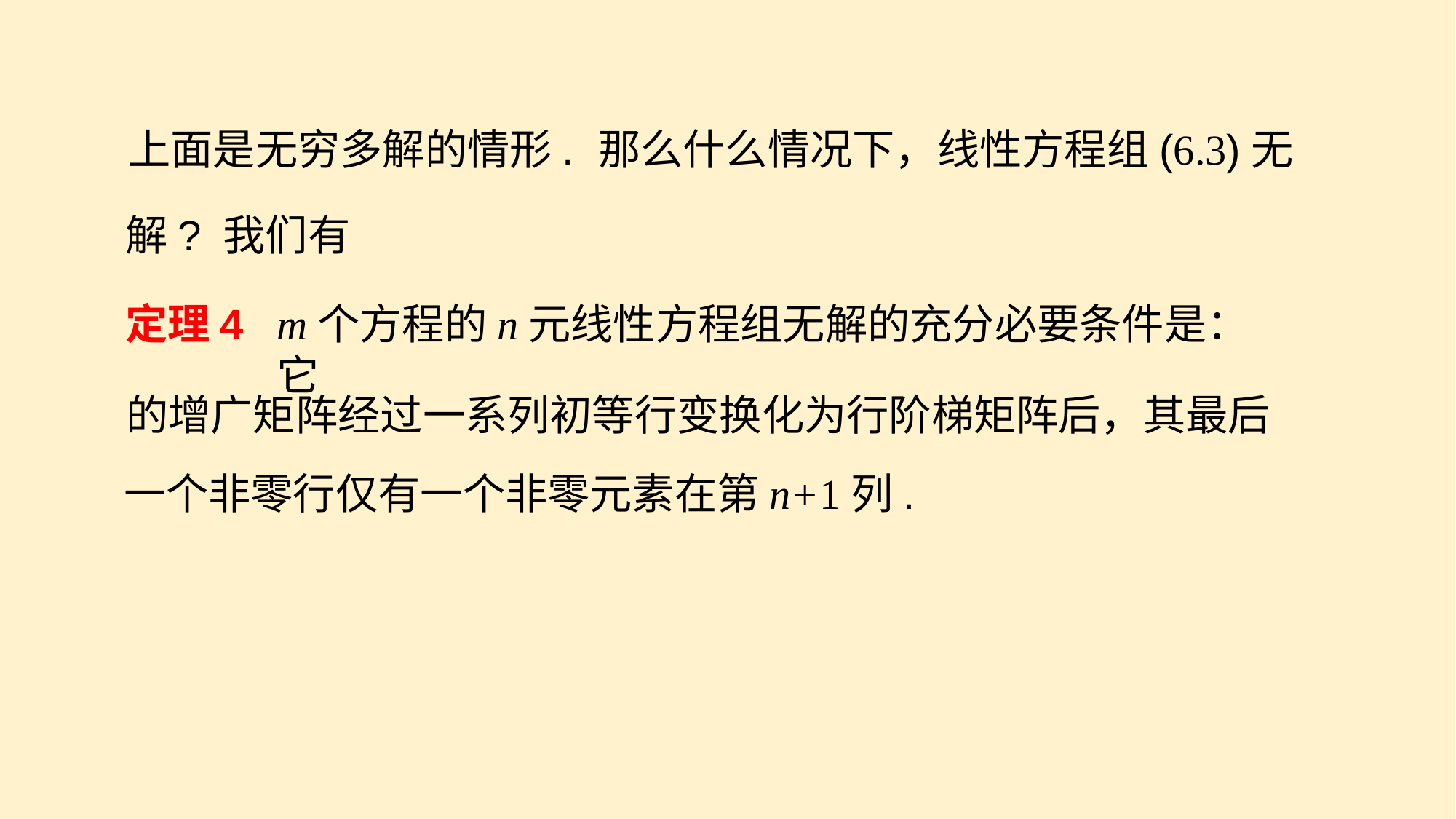

上面是无穷多解的情形.
那么什么情况下，线性方程组(6.3)无
解?
我们有
定理4
m个方程的n元线性方程组无解的充分必要条件是：它
的增广矩阵经过一系列初等行变换化为行阶梯矩阵后，其最后
一个非零行仅有一个非零元素在第n+1列.